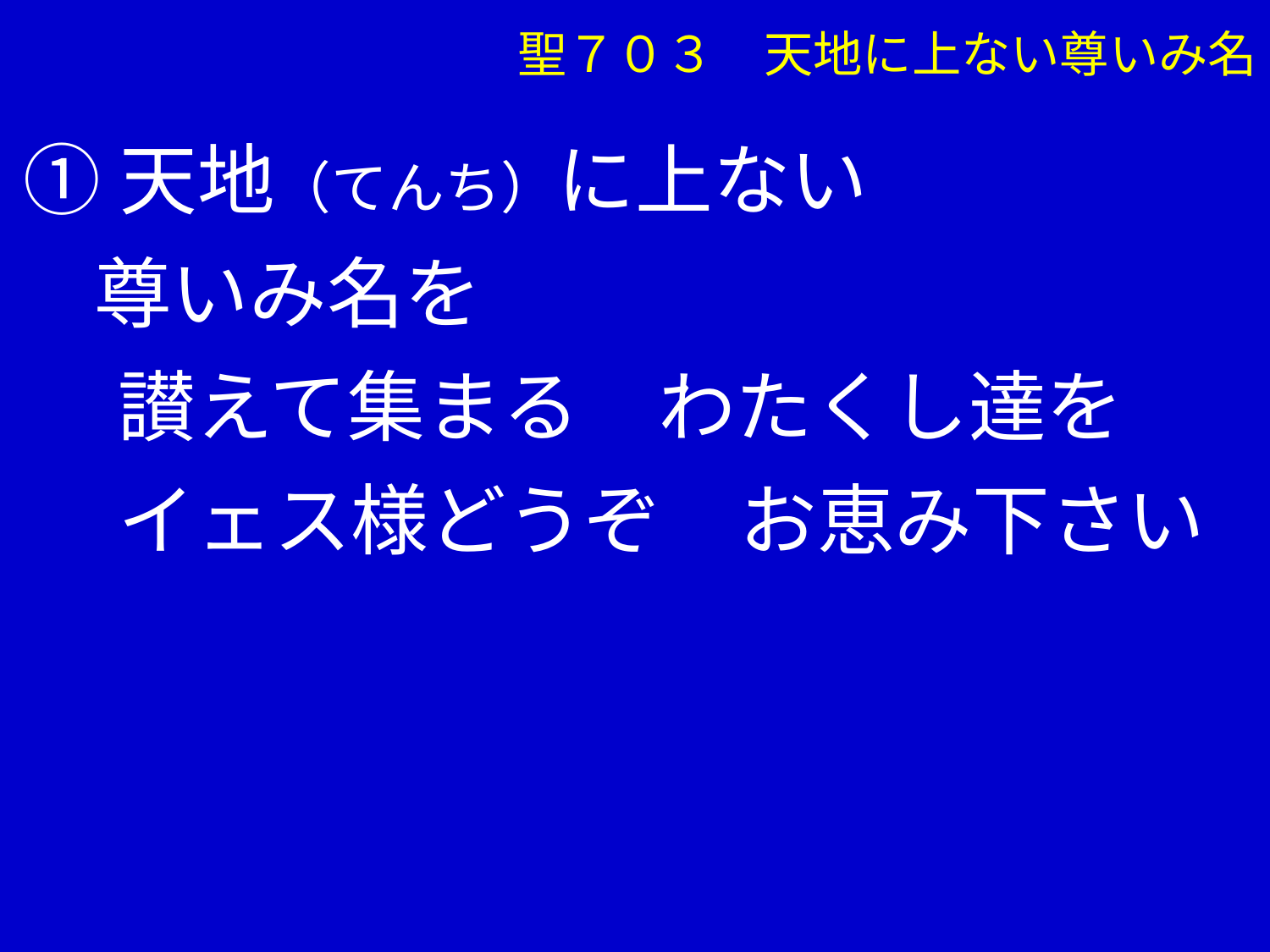

聖７０３　天地に上ない尊いみ名
①天地（てんち）に上ない
   尊いみ名を
　 讃えて集まる　わたくし達を
　 イェス様どうぞ　お恵み下さい